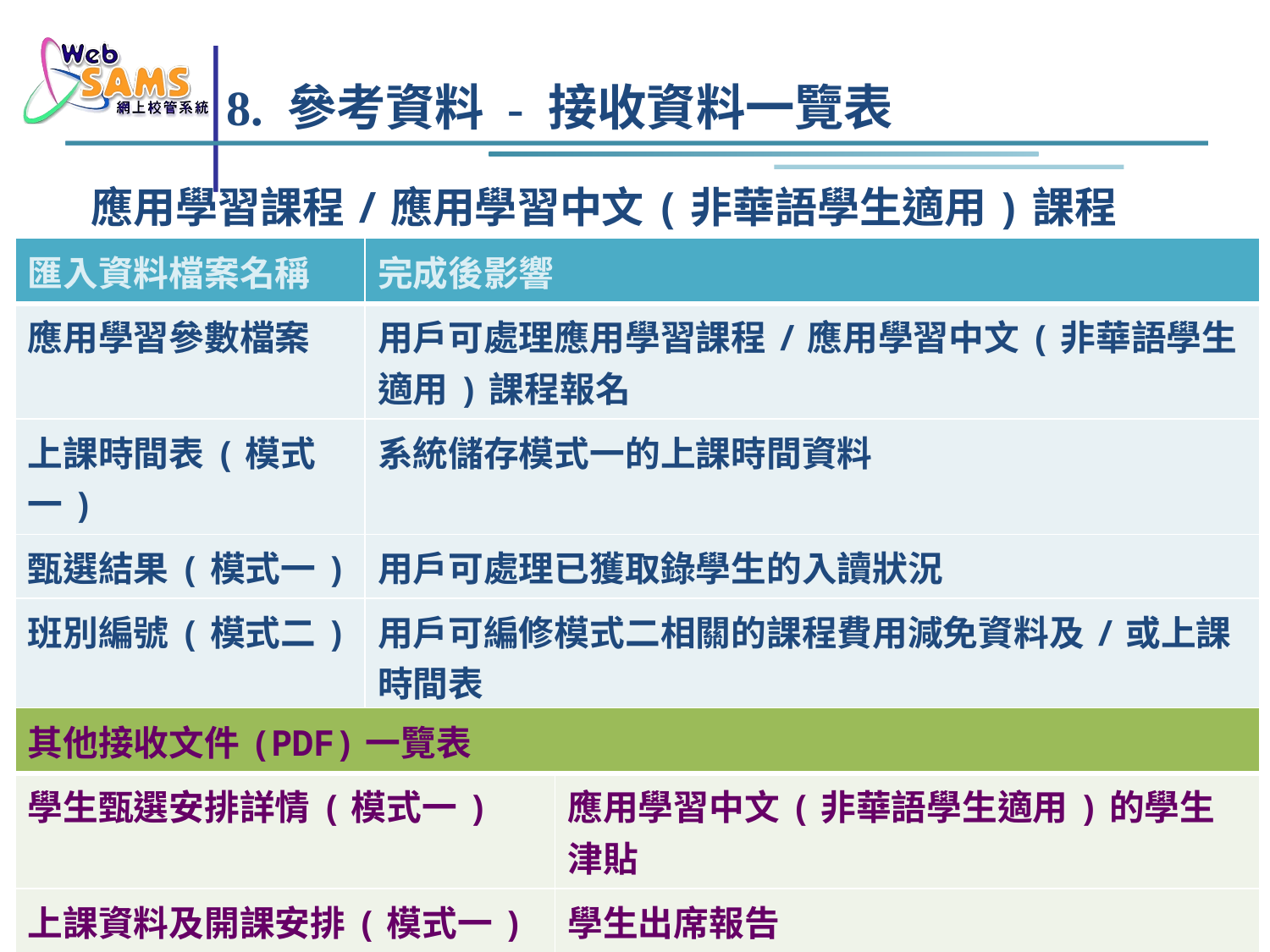

# 8. 參考資料 - 接收資料一覽表
應用學習課程/應用學習中文(非華語學生適用)課程
| 匯入資料檔案名稱 | 完成後影響 |
| --- | --- |
| 應用學習參數檔案 | 用戶可處理應用學習課程/應用學習中文(非華語學生適用)課程報名 |
| 上課時間表(模式一) | 系統儲存模式一的上課時間資料 |
| 甄選結果(模式一) | 用戶可處理已獲取錄學生的入讀狀況 |
| 班別編號(模式二) | 用戶可編修模式二相關的課程費用減免資料及/或上課時間表 |
| 學生到校 (如有) | 系統儲存新到校學生的應用學習課程/應用學習中文(非華語學生適用)課程入讀紀錄 |
| 其他接收文件(PDF)一覽表 |  |
| --- | --- |
| 學生甄選安排詳情(模式一) | 應用學習中文(非華語學生適用)的學生津貼 |
| 上課資料及開課安排(模式一) | 學生出席報告 |
| 多元學習津貼(應用學習) | 學生進度報告 |
P.122